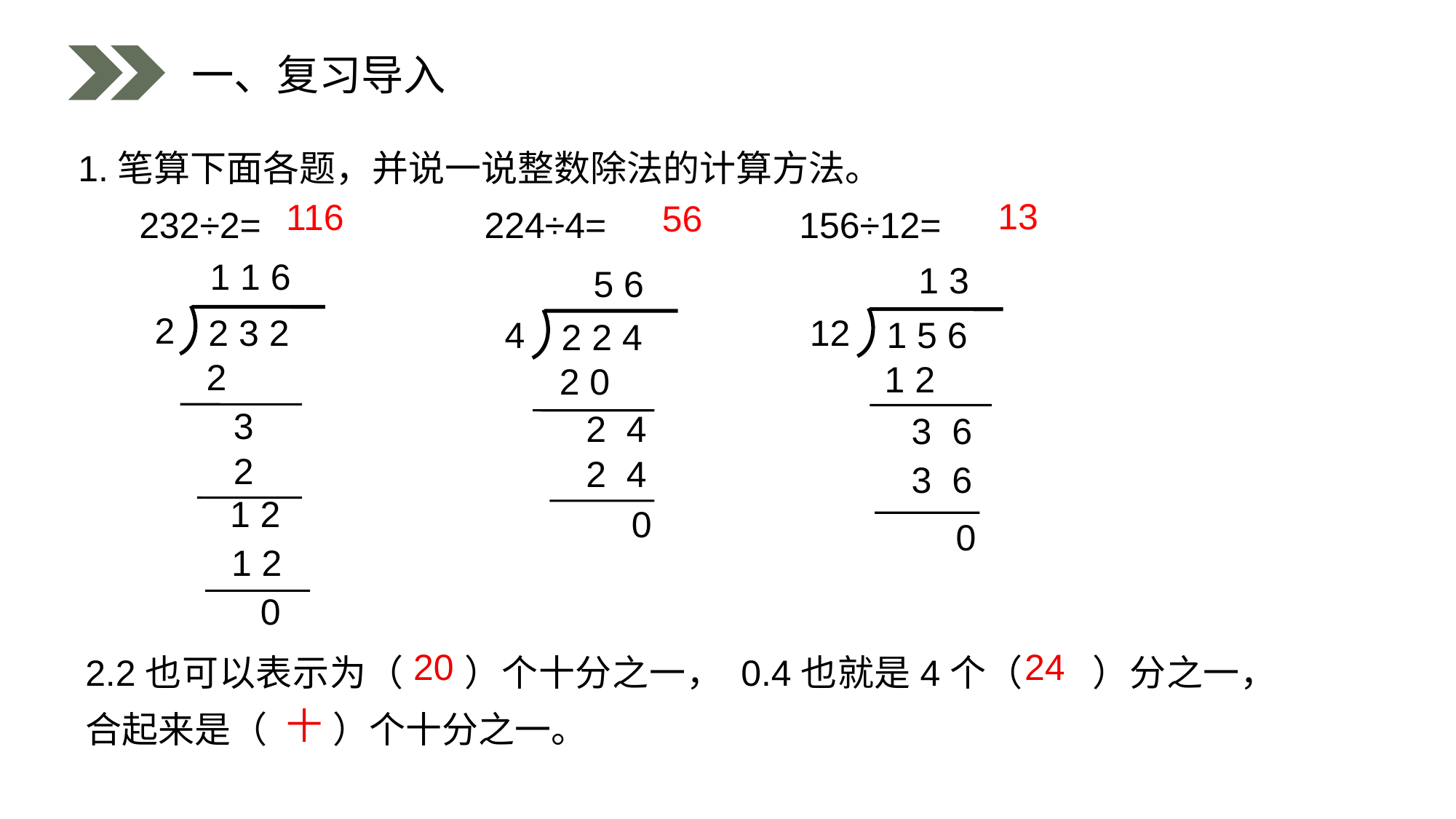

一、复习导入
1.笔算下面各题，并说一说整数除法的计算方法。
      232÷2=                      224÷4=                   156÷12=

13
116
56
1 1 6
2
2 3 2

2
3

2
1 2

1 2

0
   1 3
12
1 5 6

1 2
3  6

3  6

0
   5 6
4
2 2 4

2 0
2  4

2  4

0
2.2也可以表示为（       ）个十分之一， 0.4也就是4个（        ）分之一，合起来是（        ）个十分之一。
 20
24
十